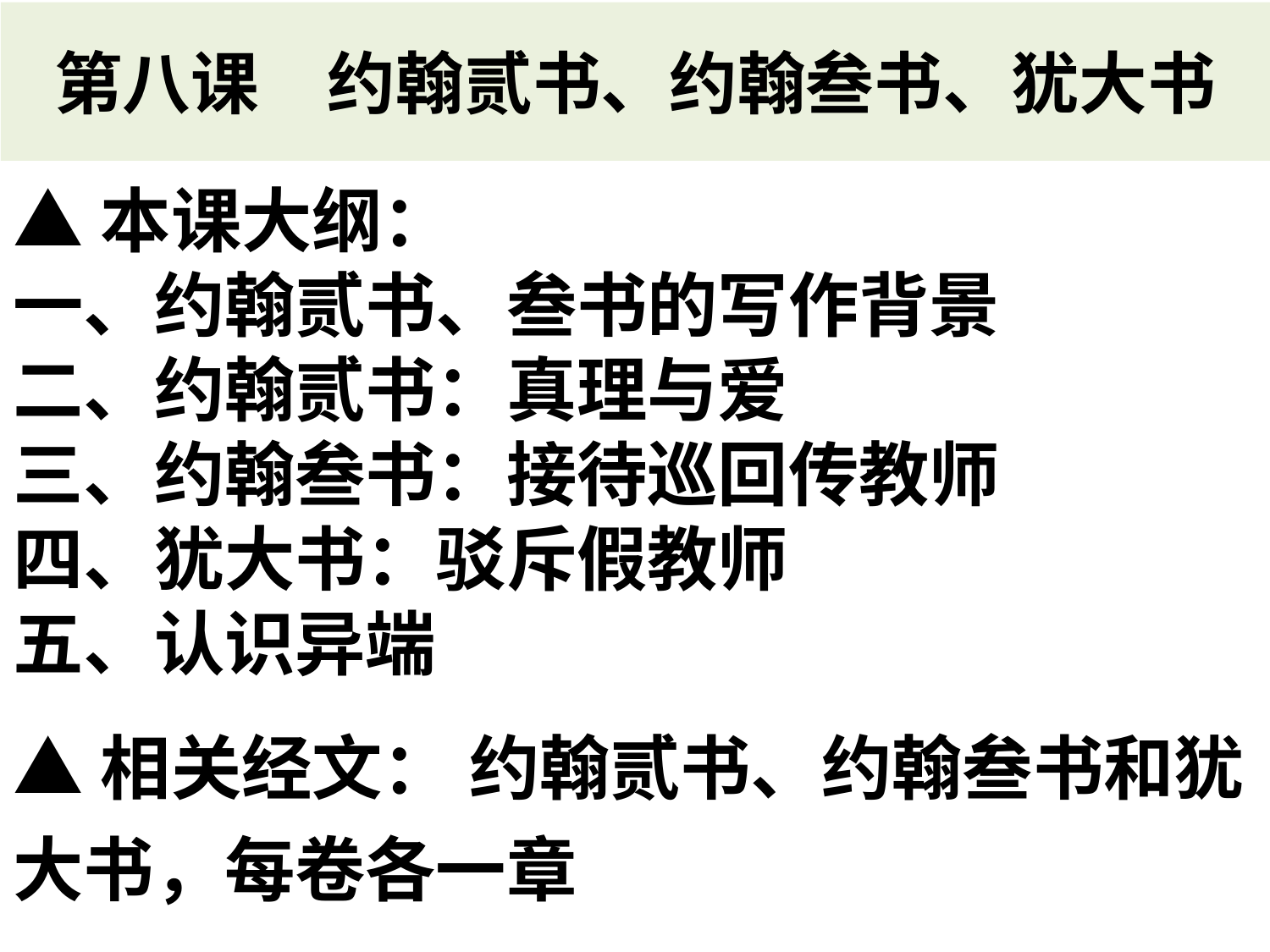

# 第八课　约翰贰书、约翰叁书、犹大书
▲本课大纲：
一、约翰贰书、叁书的写作背景
二、约翰贰书：真理与爱
三、约翰叁书：接待巡回传教师
四、犹大书：驳斥假教师
五、认识异端

▲相关经文： 约翰贰书、约翰叁书和犹

大书，每卷各一章